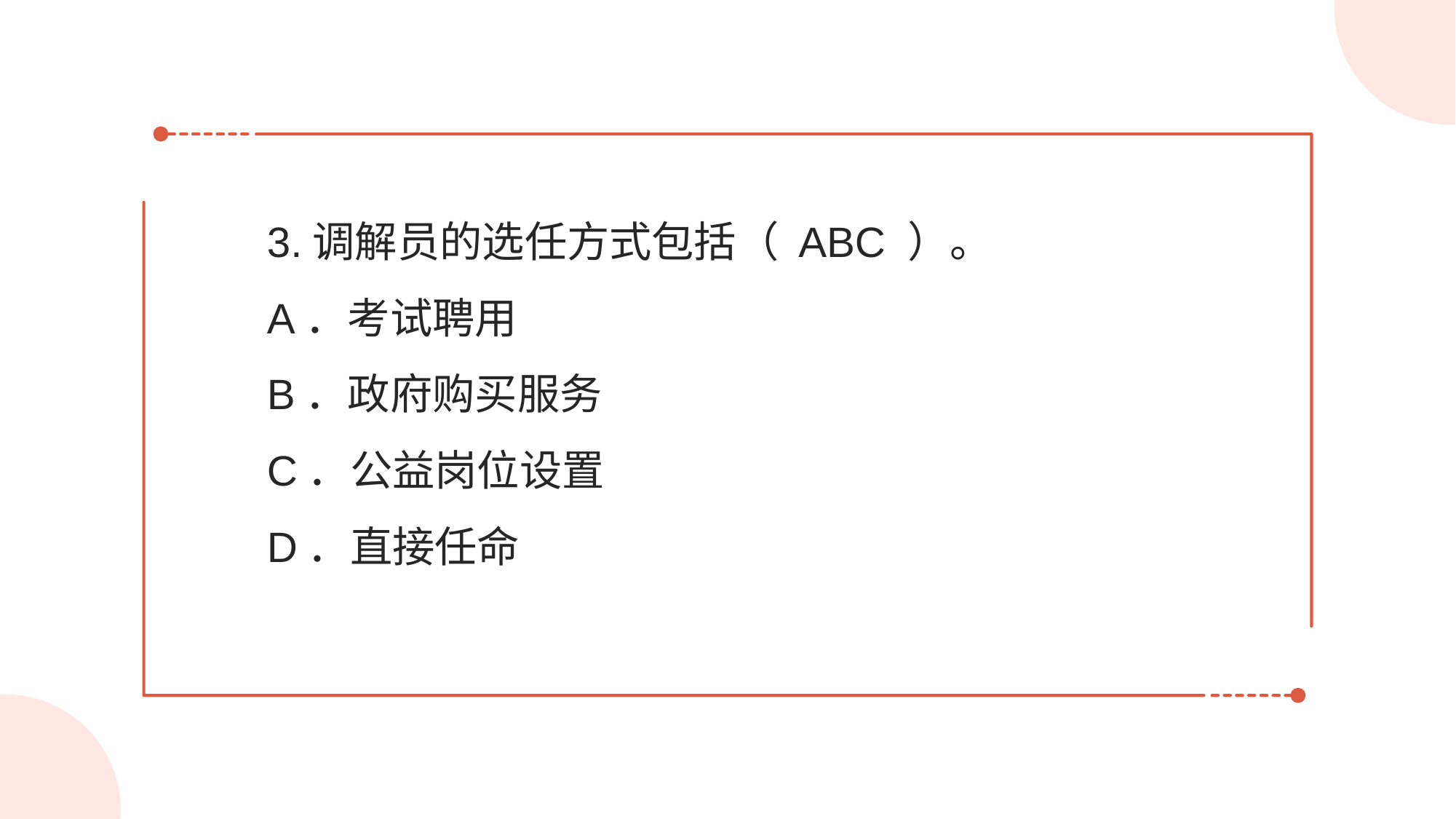

3.调解员的选任方式包括（ ABC ）。
A．考试聘用
B．政府购买服务
C．公益岗位设置
D．直接任命

#